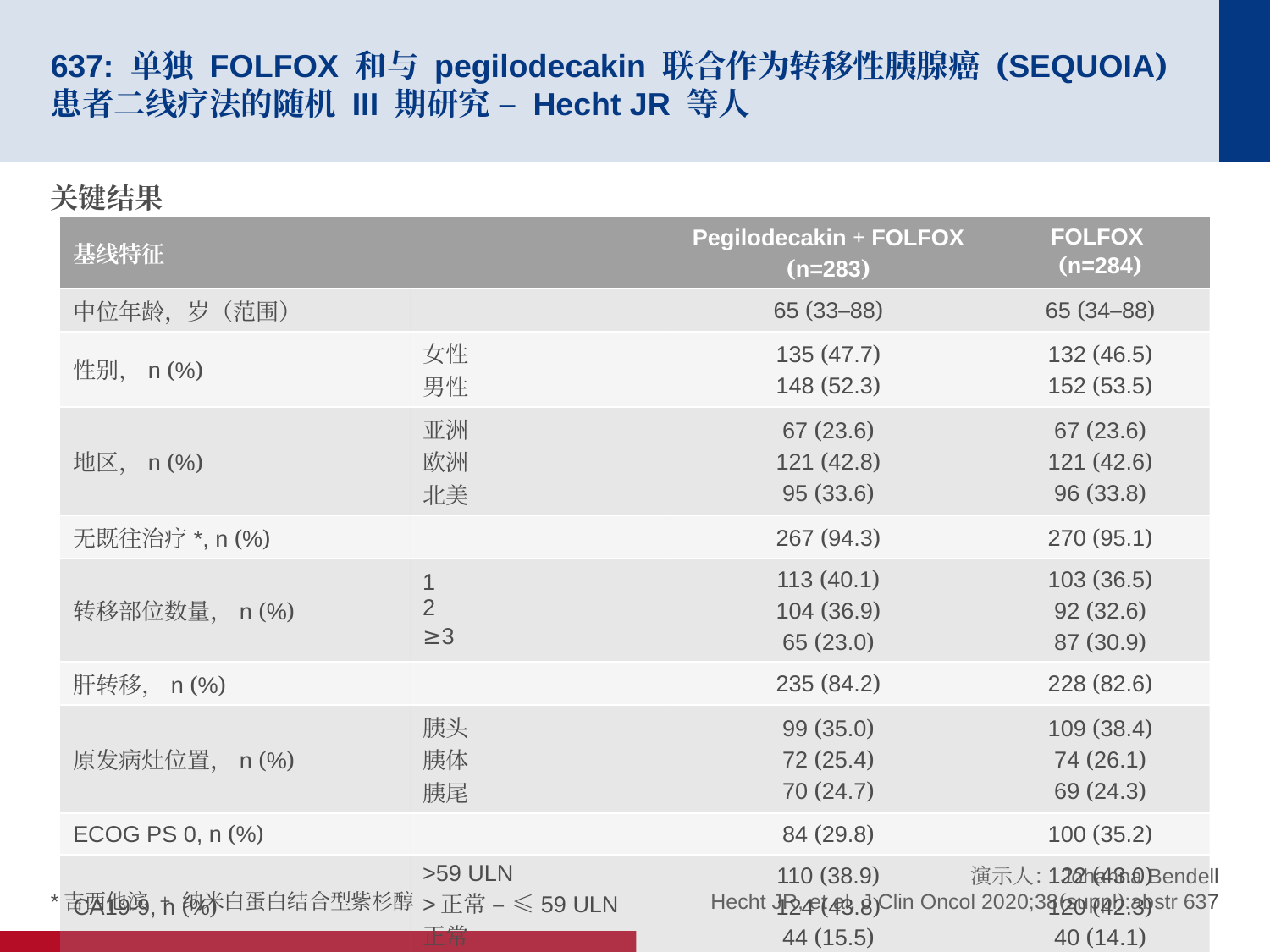

# 637: 单独 FOLFOX 和与 pegilodecakin 联合作为转移性胰腺癌 (SEQUOIA) 患者二线疗法的随机 III 期研究 – Hecht JR 等人
关键结果
| 基线特征 |  | Pegilodecakin + FOLFOX (n=283) | FOLFOX (n=284) |
| --- | --- | --- | --- |
| 中位年龄，岁（范围） |  | 65 (33–88) | 65 (34–88) |
| 性别，n (%) | 女性 男性 | 135 (47.7) 148 (52.3) | 132 (46.5) 152 (53.5) |
| 地区，n (%) | 亚洲 欧洲 北美 | 67 (23.6) 121 (42.8) 95 (33.6) | 67 (23.6) 121 (42.6) 96 (33.8) |
| 无既往治疗\*, n (%) |  | 267 (94.3) | 270 (95.1) |
| 转移部位数量，n (%) | 1 2 ≥3 | 113 (40.1) 104 (36.9) 65 (23.0) | 103 (36.5) 92 (32.6) 87 (30.9) |
| 肝转移，n (%) |  | 235 (84.2) | 228 (82.6) |
| 原发病灶位置，n (%) | 胰头 胰体 胰尾 | 99 (35.0) 72 (25.4) 70 (24.7) | 109 (38.4) 74 (26.1) 69 (24.3) |
| ECOG PS 0, n (%) |  | 84 (29.8) | 100 (35.2) |
| CA19-9, n (%) | >59 ULN >正常 – ≤59 ULN 正常 | 110 (38.9) 124 (43.8) 44 (15.5) | 122 (43.0) 120 (42.3) 40 (14.1) |
*吉西他滨 + 纳米白蛋白结合型紫杉醇
演示人：Johanna Bendell
Hecht JR, et al. J Clin Oncol 2020;38(suppl):abstr 637